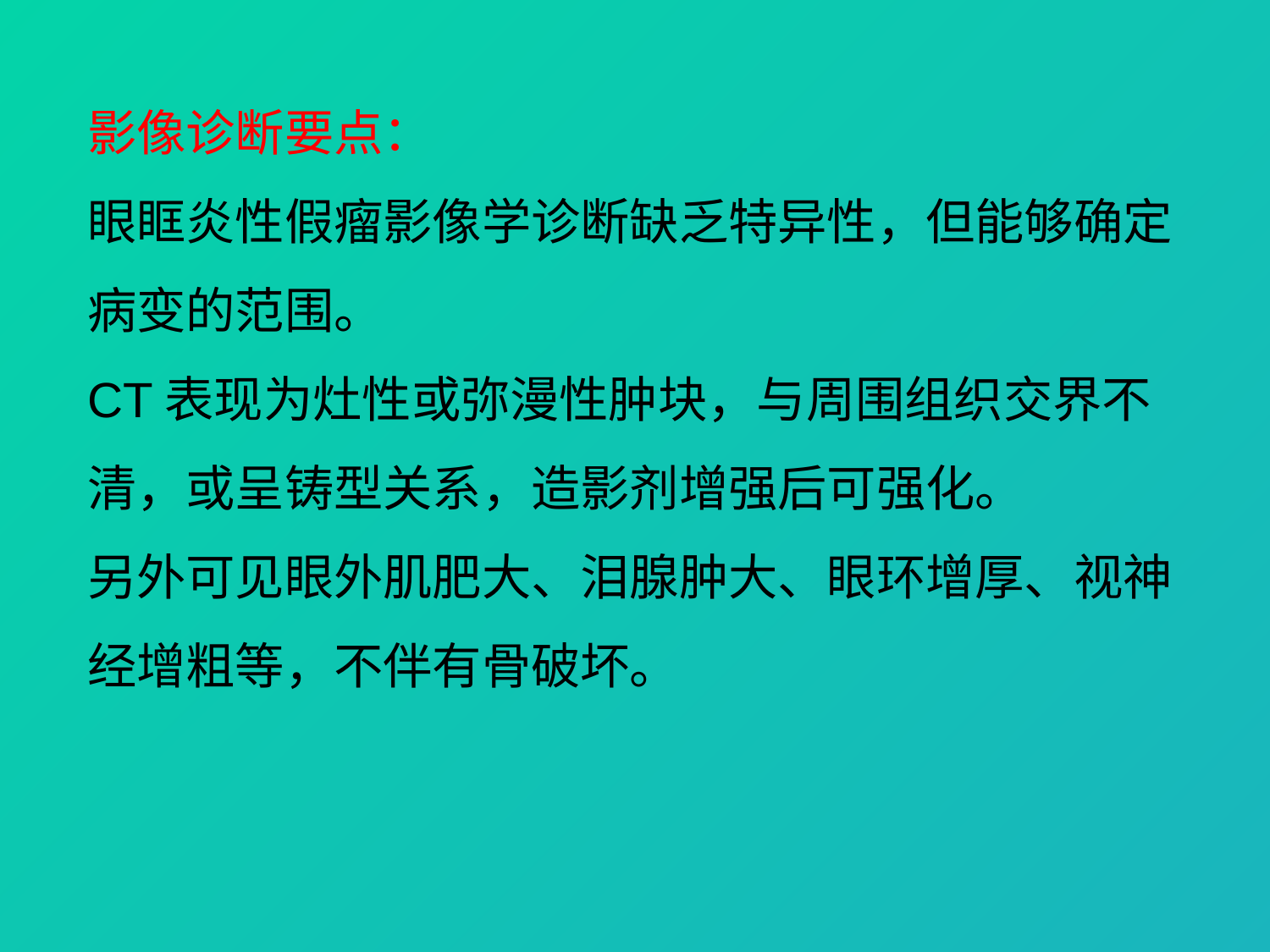

影像诊断要点：
眼眶炎性假瘤影像学诊断缺乏特异性，但能够确定病变的范围。
CT表现为灶性或弥漫性肿块，与周围组织交界不清，或呈铸型关系，造影剂增强后可强化。
另外可见眼外肌肥大、泪腺肿大、眼环增厚、视神经增粗等，不伴有骨破坏。